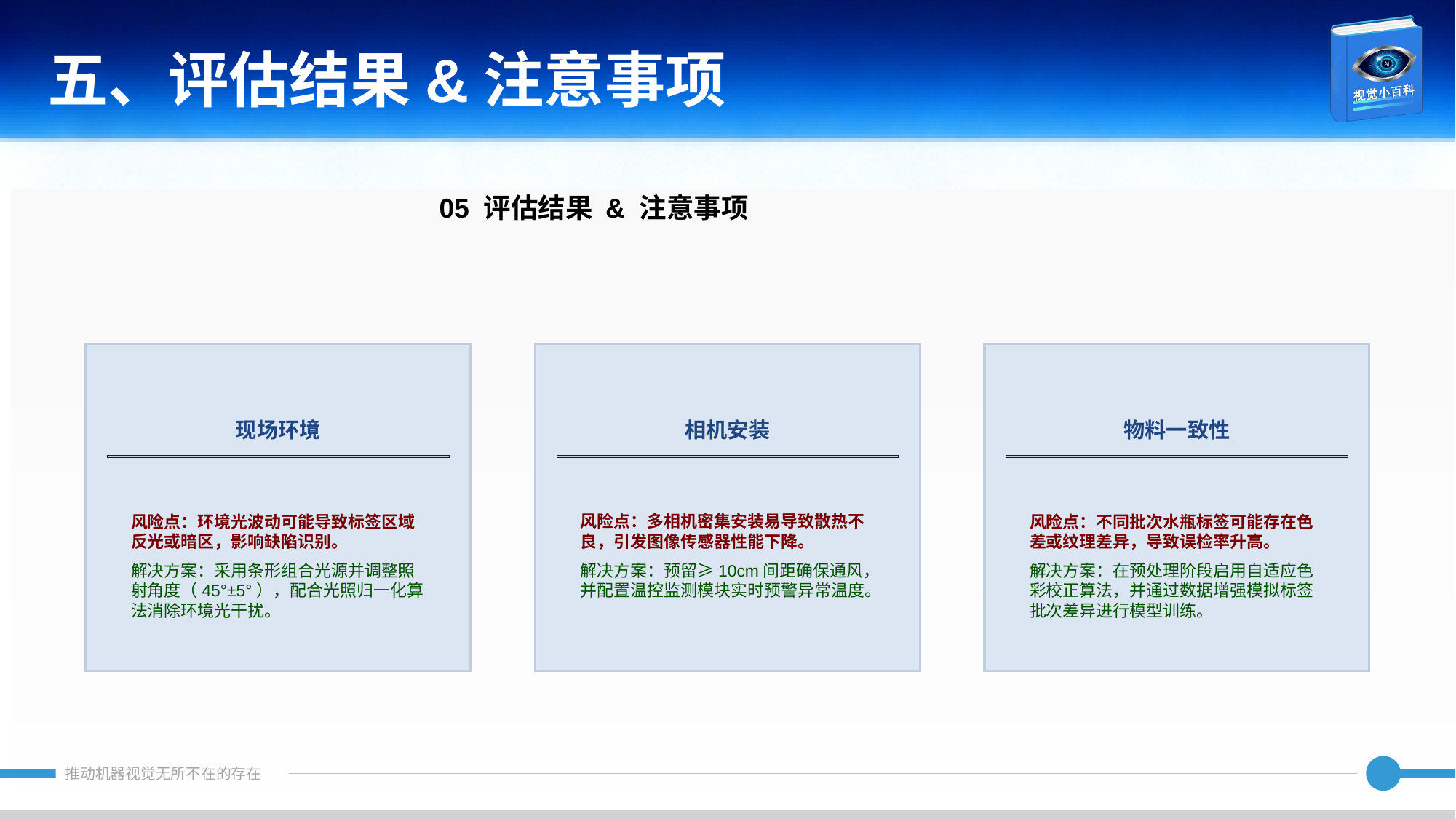

五、评估结果&注意事项

05 评估结果 & 注意事项

现场环境

相机安装

物料一致性

风险点：环境光波动可能导致标签区域反光或暗区，影响缺陷识别。
解决方案：采用条形组合光源并调整照射角度（45°±5°），配合光照归一化算法消除环境光干扰。

风险点：多相机密集安装易导致散热不良，引发图像传感器性能下降。
解决方案：预留≥10cm间距确保通风，并配置温控监测模块实时预警异常温度。

风险点：不同批次水瓶标签可能存在色差或纹理差异，导致误检率升高。
解决方案：在预处理阶段启用自适应色彩校正算法，并通过数据增强模拟标签批次差异进行模型训练。
10